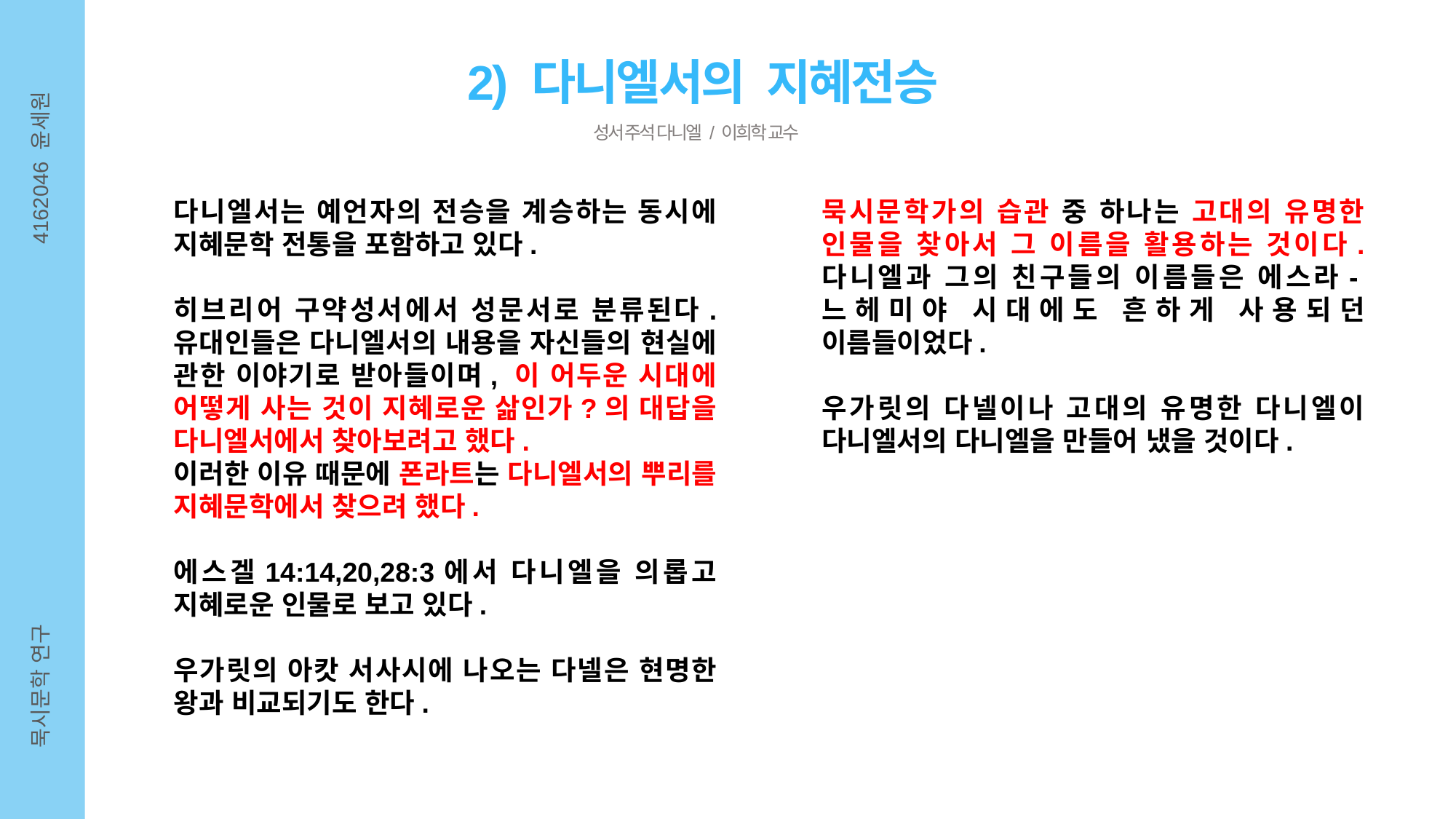

2) 다니엘서의  지혜전승
성서 주석 다니엘 / 이희학 교수
4162046 윤세원
다니엘서는 예언자의 전승을 계승하는 동시에 지혜문학 전통을 포함하고 있다.

히브리어 구약성서에서 성문서로 분류된다. 유대인들은 다니엘서의 내용을 자신들의 현실에 관한 이야기로 받아들이며, 이 어두운 시대에 어떻게 사는 것이 지혜로운 삶인가?의 대답을 다니엘서에서 찾아보려고 했다.
이러한 이유 때문에 폰라트는 다니엘서의 뿌리를 지혜문학에서 찾으려 했다.

에스겔14:14,20,28:3에서 다니엘을 의롭고 지혜로운 인물로 보고 있다.

우가릿의 아캇 서사시에 나오는 다넬은 현명한 왕과 비교되기도 한다.
묵시문학가의 습관 중 하나는 고대의 유명한 인물을 찾아서 그 이름을 활용하는 것이다. 다니엘과 그의 친구들의 이름들은 에스라-느헤미야 시대에도 흔하게 사용되던 이름들이었다.

우가릿의 다넬이나 고대의 유명한 다니엘이 다니엘서의 다니엘을 만들어 냈을 것이다.
묵시문학 연구